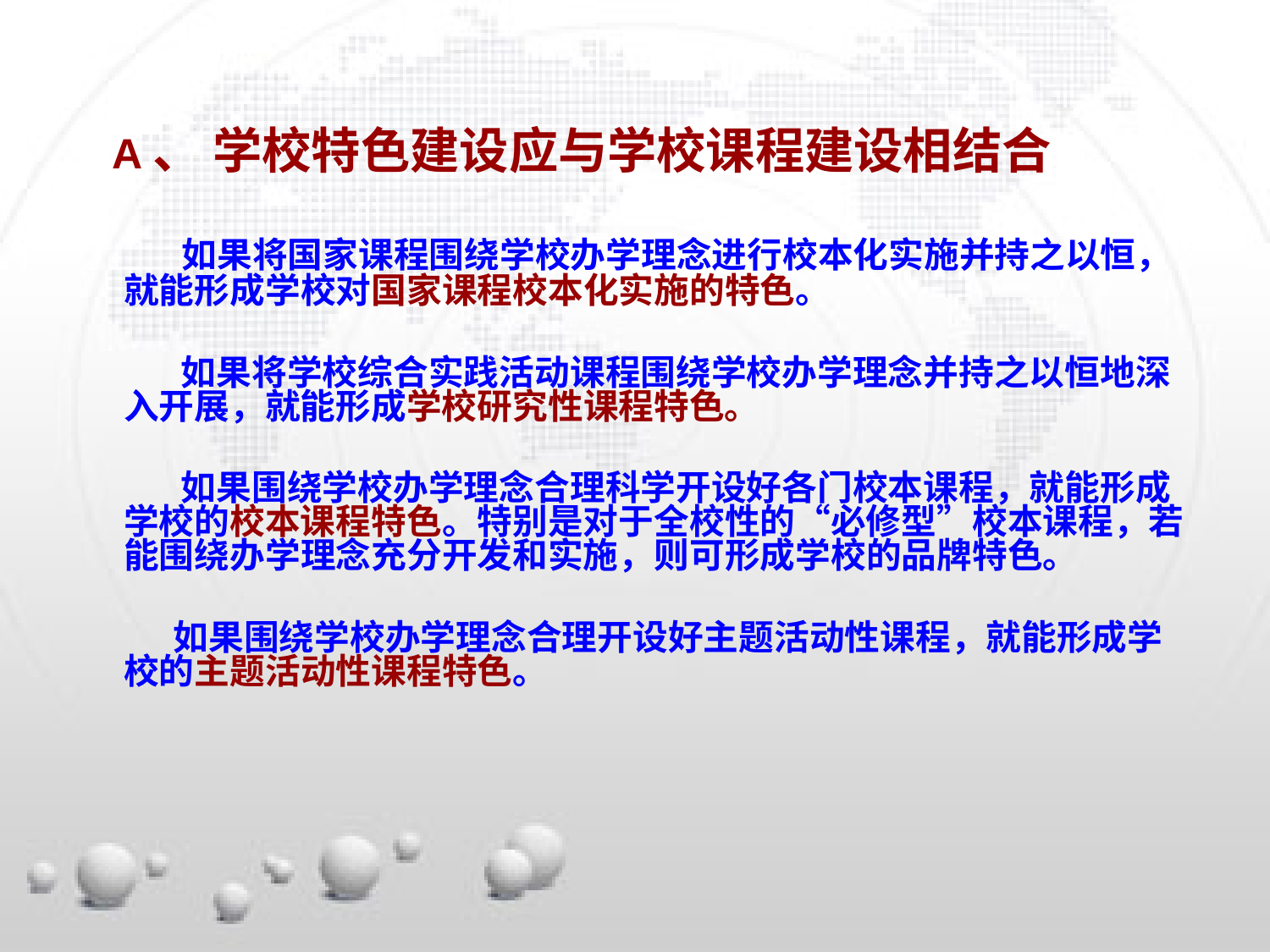

A、 学校特色建设应与学校课程建设相结合

          如果将国家课程围绕学校办学理念进行校本化实施并持之以恒，就能形成学校对国家课程校本化实施的特色。

            如果将学校综合实践活动课程围绕学校办学理念并持之以恒地深入开展，就能形成学校研究性课程特色。

            如果围绕学校办学理念合理科学开设好各门校本课程，就能形成学校的校本课程特色。特别是对于全校性的“必修型”校本课程，若能围绕办学理念充分开发和实施，则可形成学校的品牌特色。

           如果围绕学校办学理念合理开设好主题活动性课程，就能形成学校的主题活动性课程特色。